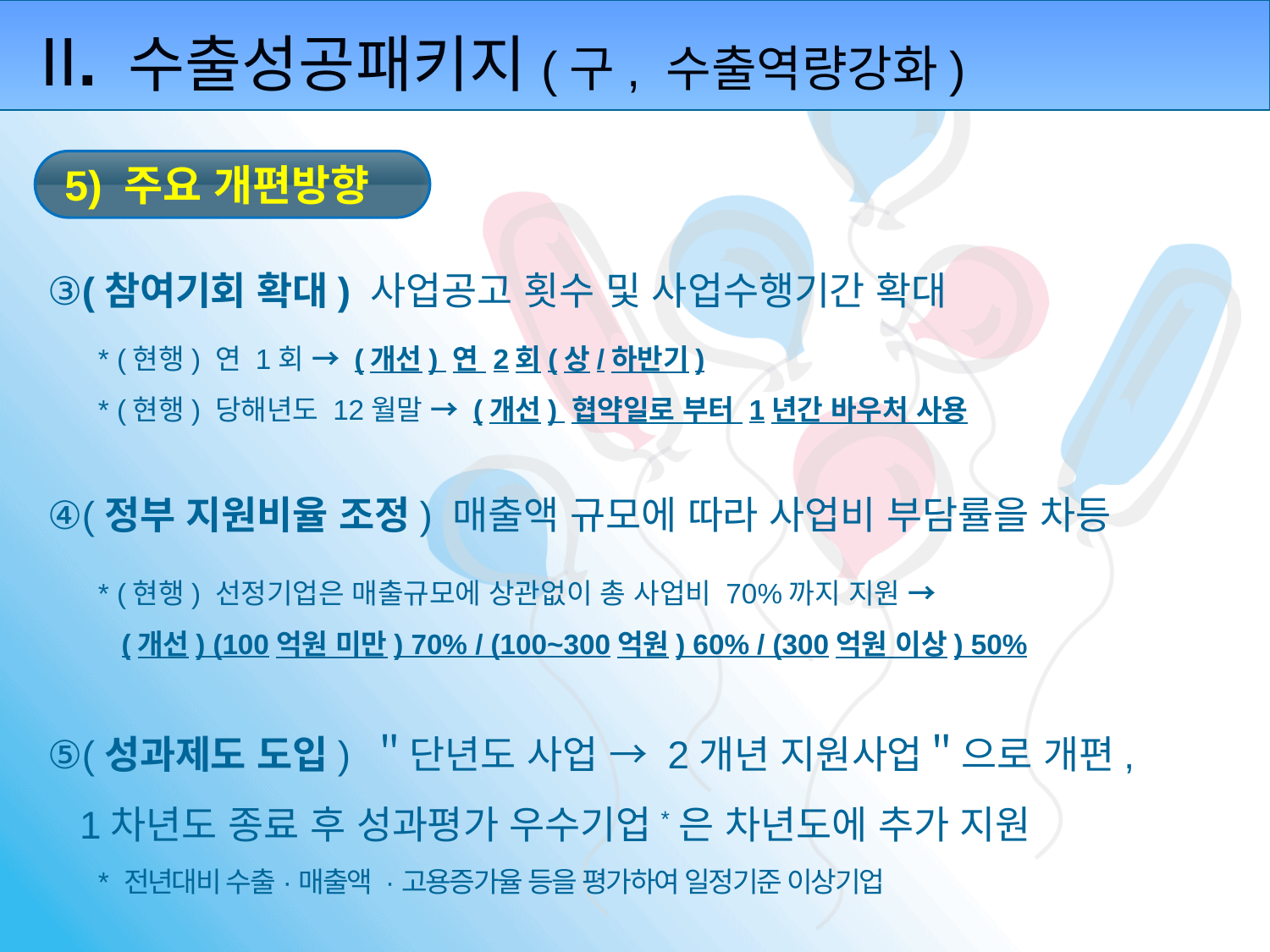

II.
수출성공패키지(구, 수출역량강화)
5) 주요 개편방향
③(참여기회 확대) 사업공고 횟수 및 사업수행기간 확대
* (현행) 연 1회 → (개선) 연 2회(상/하반기)
* (현행) 당해년도 12월말 → (개선) 협약일로 부터 1년간 바우처 사용
④(정부 지원비율 조정) 매출액 규모에 따라 사업비 부담률을 차등

* (현행) 선정기업은 매출규모에 상관없이 총 사업비 70%까지 지원 →
   (개선) (100억원 미만) 70% / (100~300억원) 60% / (300억원 이상) 50%
⑤(성과제도 도입) ＂단년도 사업 → 2개년 지원사업＂으로 개편,
   1차년도 종료 후 성과평가 우수기업*은 차년도에 추가 지원

* 전년대비 수출·매출액 ·고용증가율 등을 평가하여 일정기준 이상기업